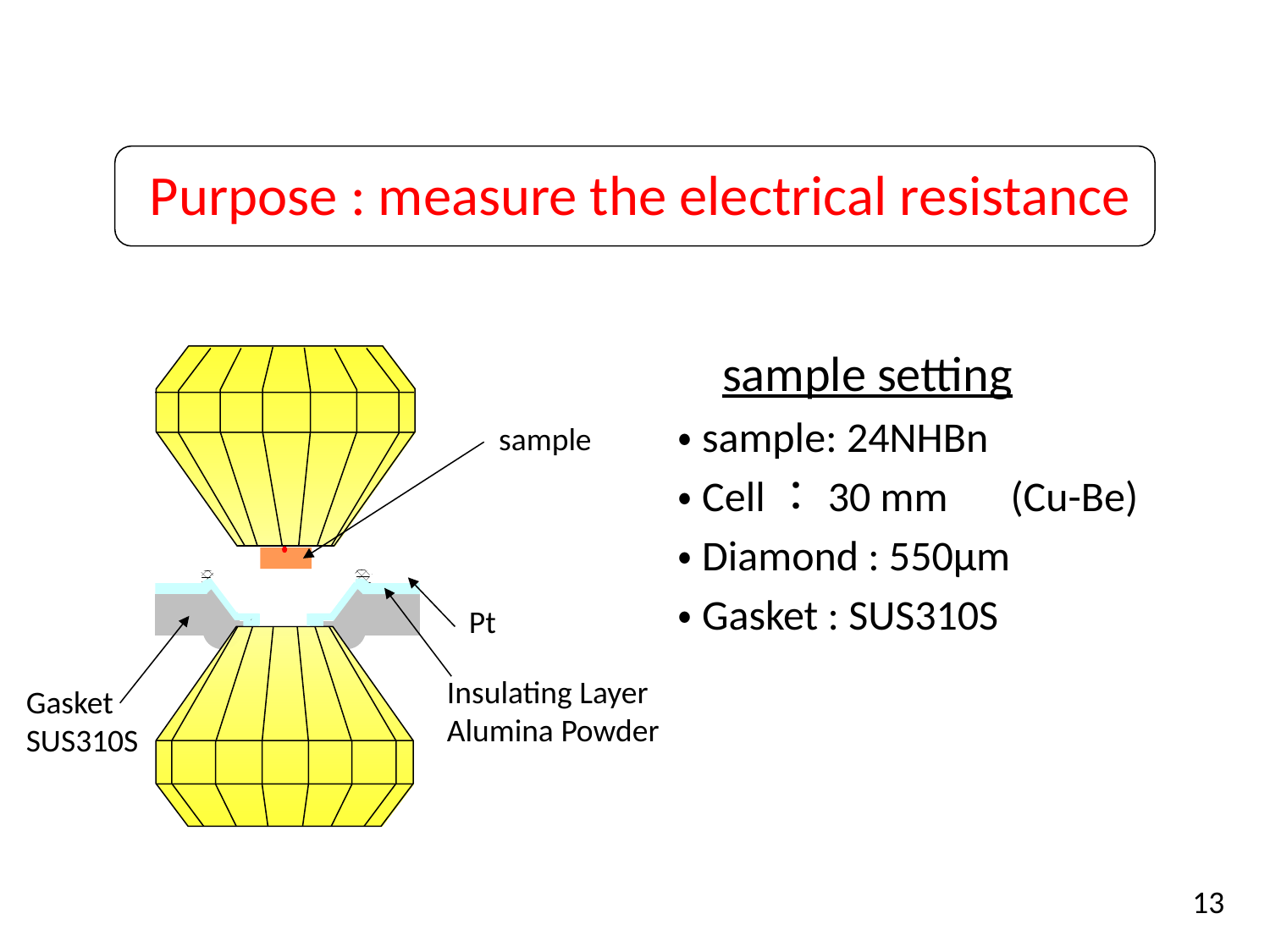

Purpose : measure the electrical resistance
    sample setting
・sample: 24NHBn
・Cell：30 mm　(Cu-Be)
・Diamond : 550μm
・Gasket : SUS310S

sample

Pt

Insulating Layer
Alumina Powder
Gasket
SUS310S
13